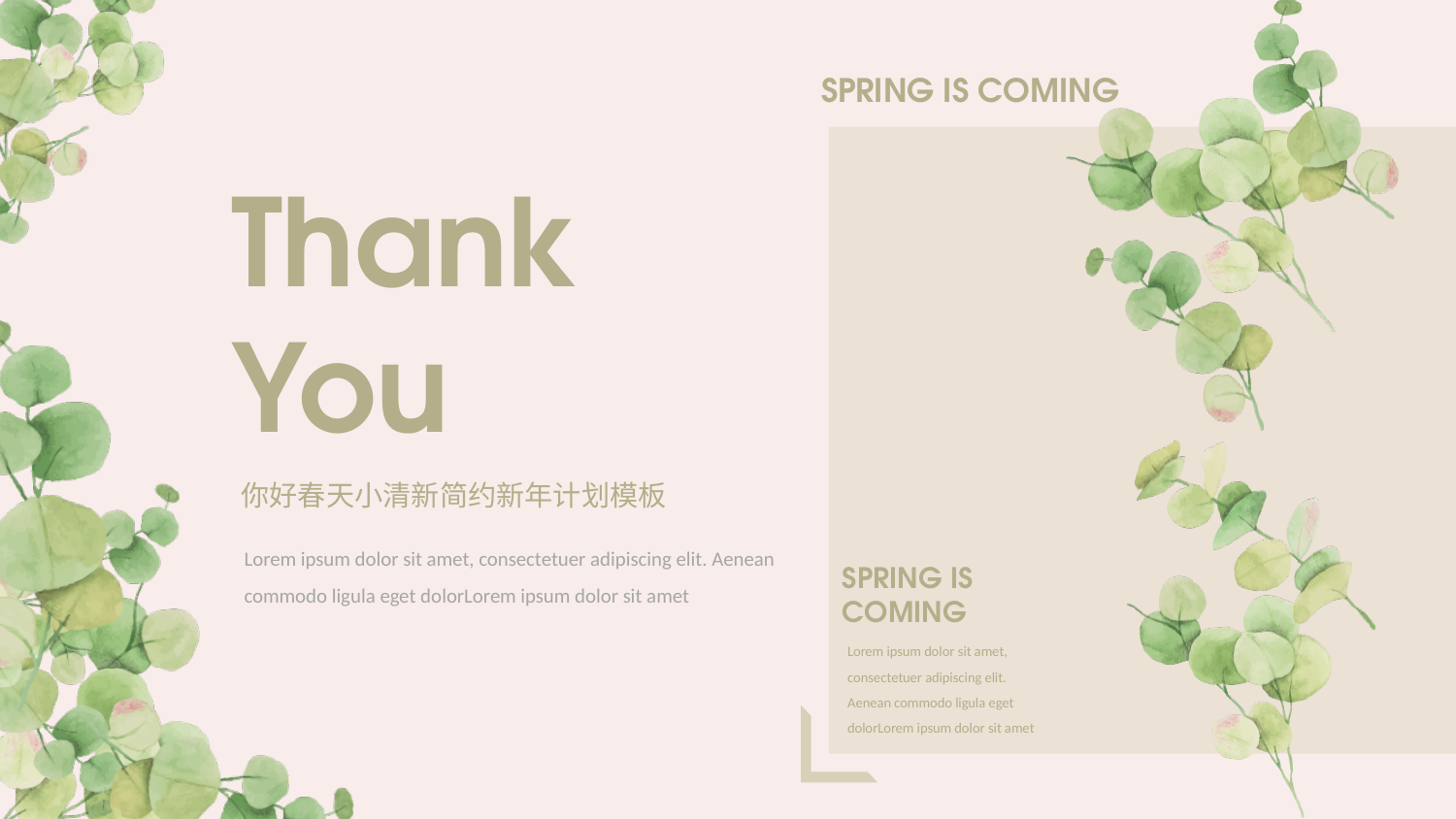

SPRING IS COMING
Thank
You
你好春天小清新简约新年计划模板
Lorem ipsum dolor sit amet, consectetuer adipiscing elit. Aenean commodo ligula eget dolorLorem ipsum dolor sit amet
SPRING IS COMING
Lorem ipsum dolor sit amet, consectetuer adipiscing elit. Aenean commodo ligula eget dolorLorem ipsum dolor sit amet